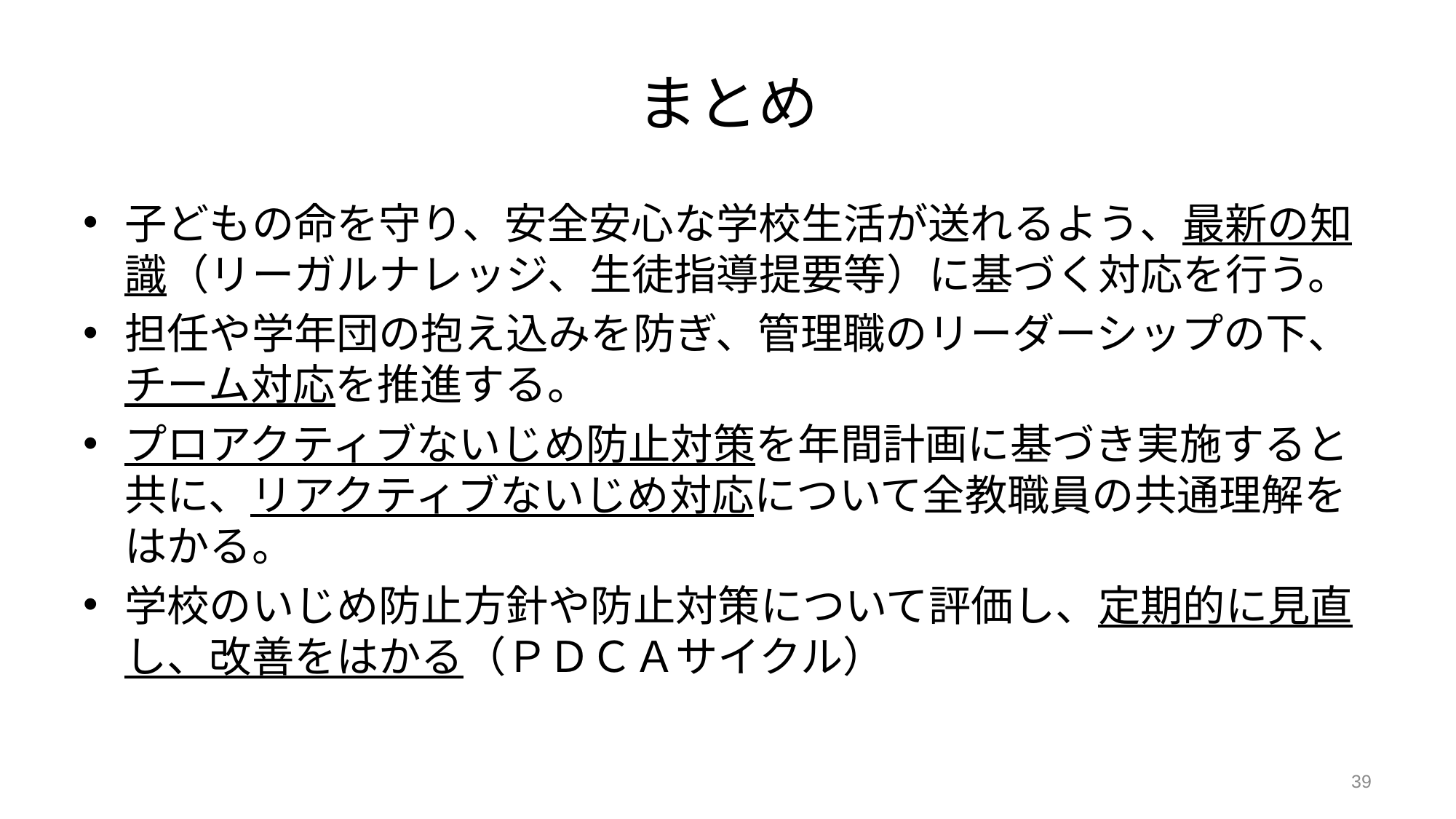

# まとめ
子どもの命を守り、安全安心な学校生活が送れるよう、最新の知識（リーガルナレッジ、生徒指導提要等）に基づく対応を行う。
担任や学年団の抱え込みを防ぎ、管理職のリーダーシップの下、チーム対応を推進する。
プロアクティブないじめ防止対策を年間計画に基づき実施すると共に、リアクティブないじめ対応について全教職員の共通理解をはかる。
学校のいじめ防止方針や防止対策について評価し、定期的に見直し、改善をはかる（ＰＤＣＡサイクル）
39